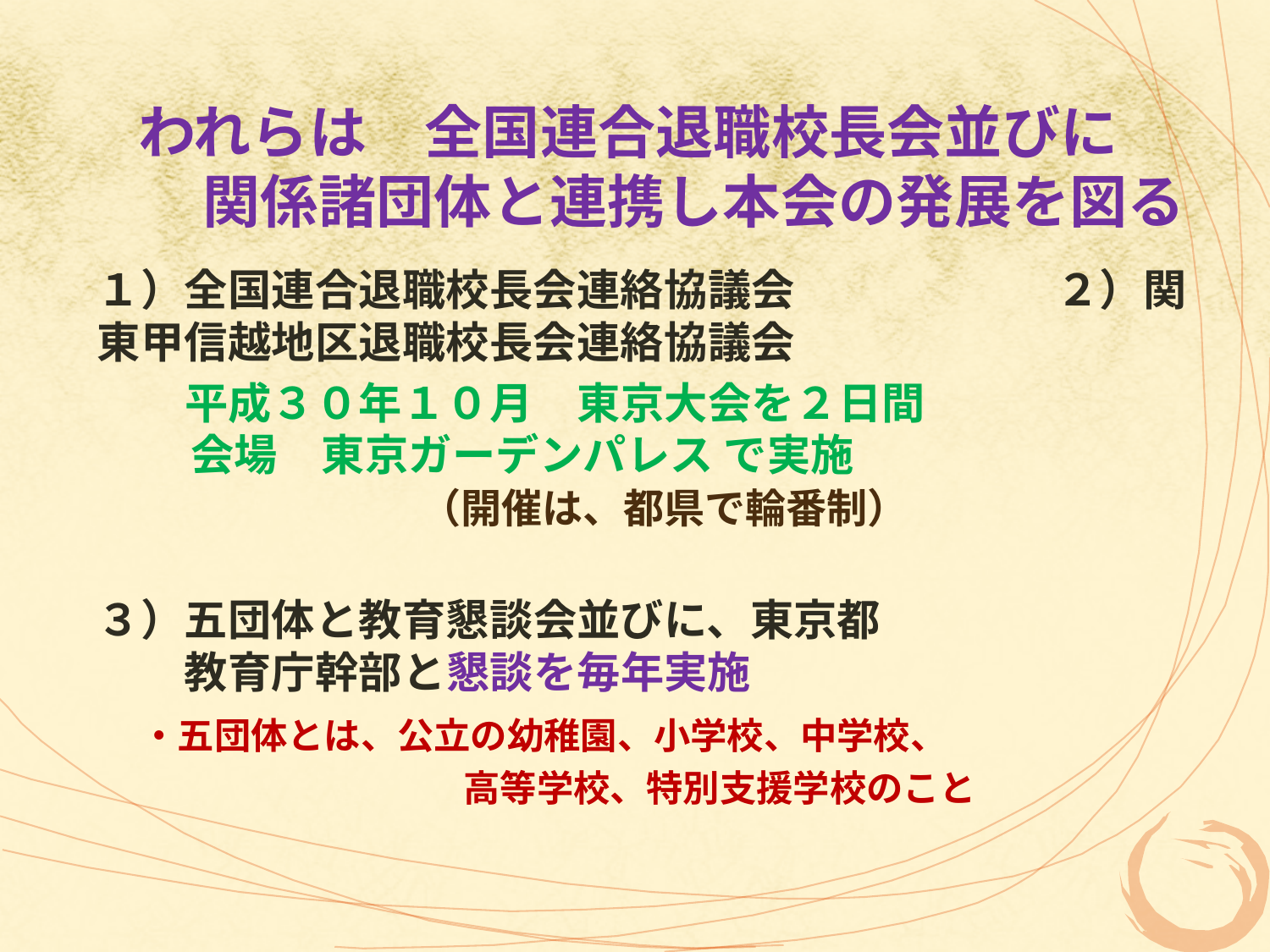

# われらは　全国連合退職校長会並びに 　　関係諸団体と連携し本会の発展を図る
１）全国連合退職校長会連絡協議会　　　　　　２）関東甲信越地区退職校長会連絡協議会
　　平成３０年１０月　東京大会を２日間
　　  会場　東京ガーデンパレス で実施
 　　　　　　　（開催は、都県で輪番制）
３）五団体と教育懇談会並びに、東京都　　         	　　　　教育庁幹部と懇談を毎年実施
　・五団体とは、公立の幼稚園、小学校、中学校、
　　　　　　　　　　高等学校、特別支援学校のこと